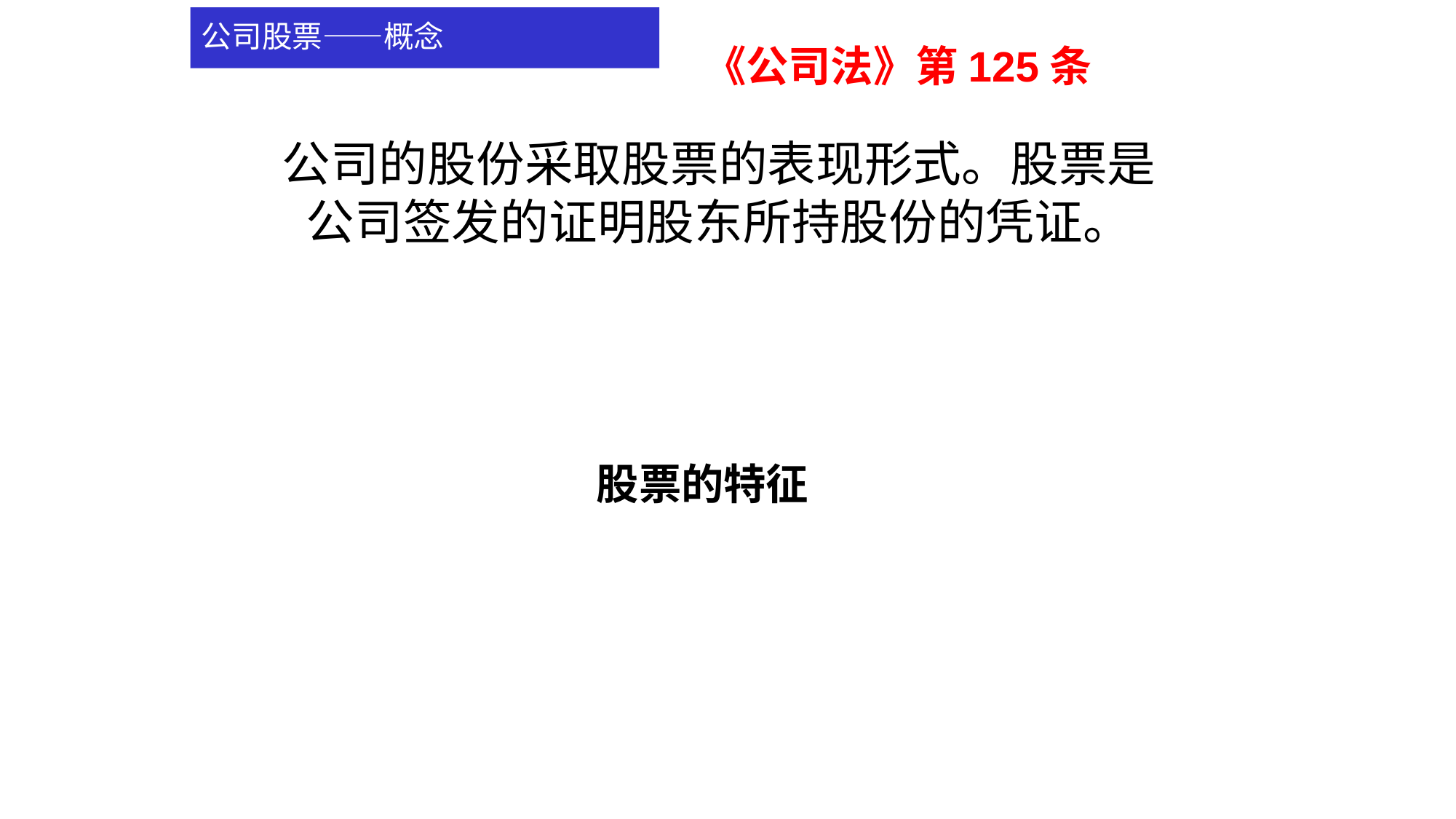

# 公司股票——概念
《公司法》第125条
公司的股份采取股票的表现形式。股票是公司签发的证明股东所持股份的凭证。

股票的特征